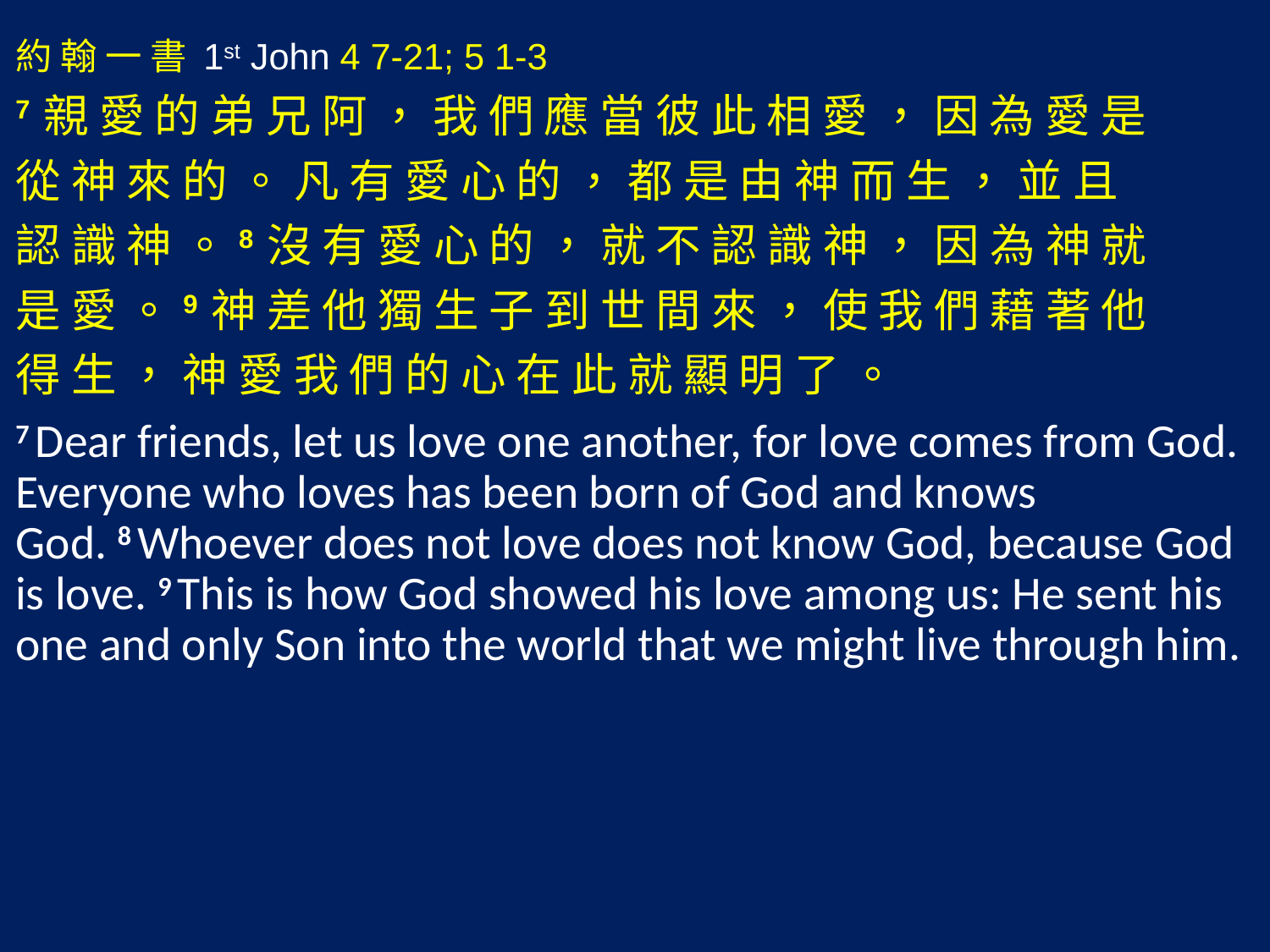

約 翰 一 書 1st John 4 7-21; 5 1-3
7 親 愛 的 弟 兄 阿 ， 我 們 應 當 彼 此 相 愛 ， 因 為 愛 是
從 神 來 的 。 凡 有 愛 心 的 ， 都 是 由 神 而 生 ， 並 且
認 識 神 。8 沒 有 愛 心 的 ， 就 不 認 識 神 ， 因 為 神 就
是 愛 。9 神 差 他 獨 生 子 到 世 間 來 ， 使 我 們 藉 著 他
得 生 ， 神 愛 我 們 的 心 在 此 就 顯 明 了 。
7 Dear friends, let us love one another, for love comes from God. Everyone who loves has been born of God and knows God. 8 Whoever does not love does not know God, because God is love. 9 This is how God showed his love among us: He sent his one and only Son into the world that we might live through him.